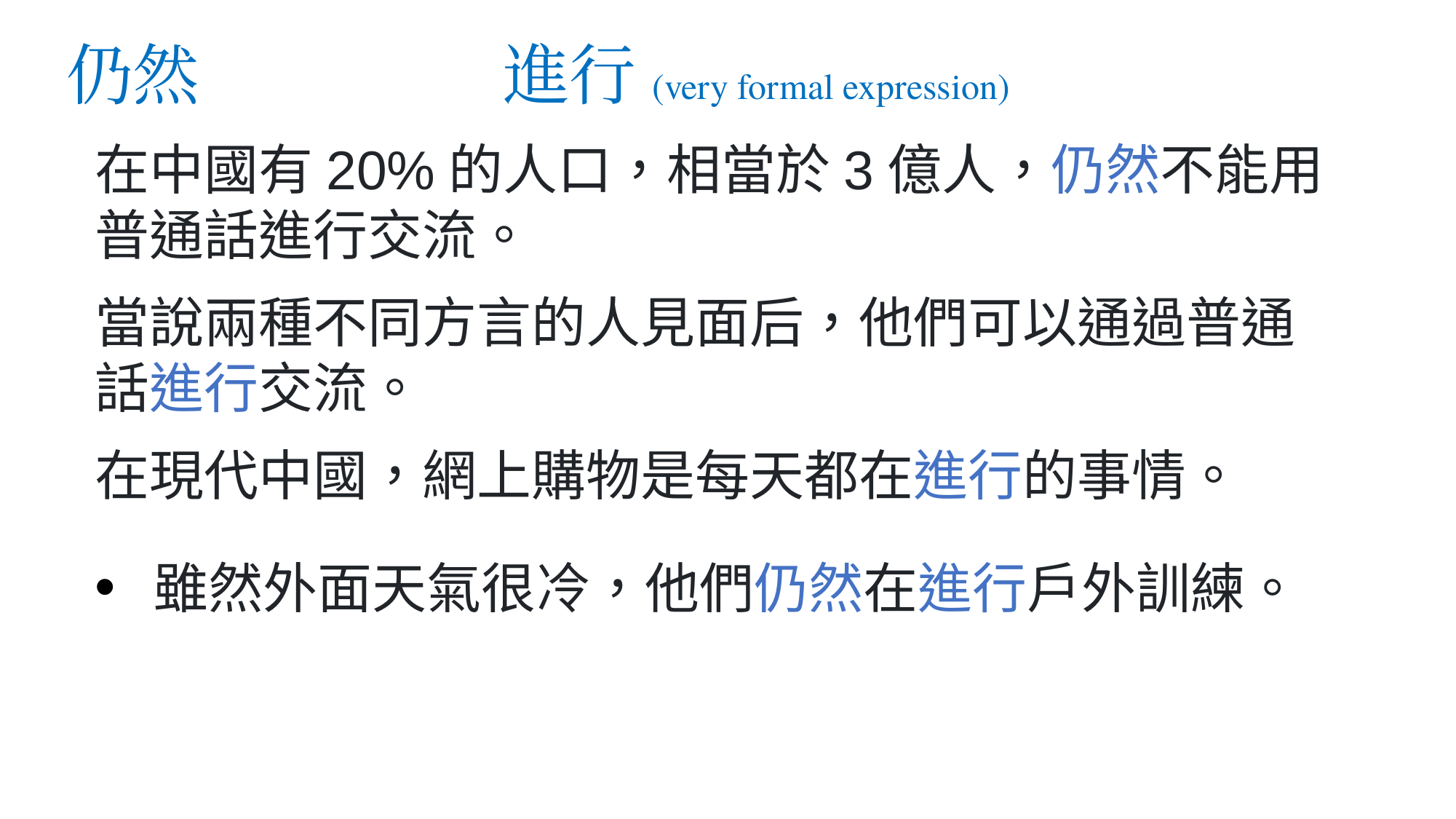

# 仍然			進行(very formal expression)
在中國有20%的人口，相當於3億人，仍然不能用普通話進行交流。
當說兩種不同方言的人見面后，他們可以通過普通話進行交流。
在現代中國，網上購物是每天都在進行的事情。
雖然外面天氣很冷，他們仍然在進行戶外訓練。